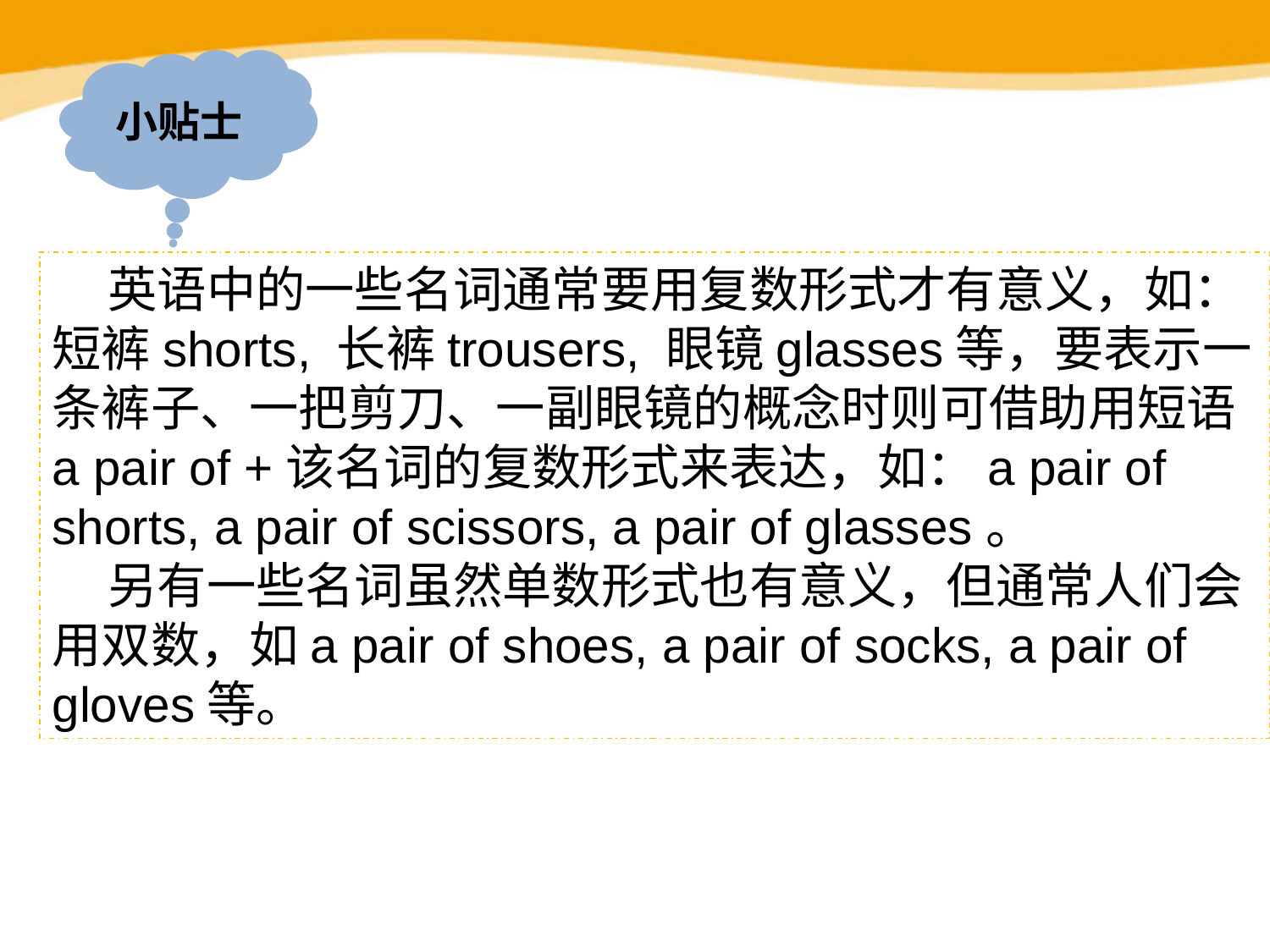

小贴士
    英语中的一些名词通常要用复数形式才有意义，如：短裤shorts, 长裤trousers, 眼镜glasses等，要表示一条裤子、一把剪刀、一副眼镜的概念时则可借助用短语a pair of +该名词的复数形式来表达，如：a pair of shorts, a pair of scissors, a pair of glasses。
    另有一些名词虽然单数形式也有意义，但通常人们会用双数，如a pair of shoes, a pair of socks, a pair of gloves等。